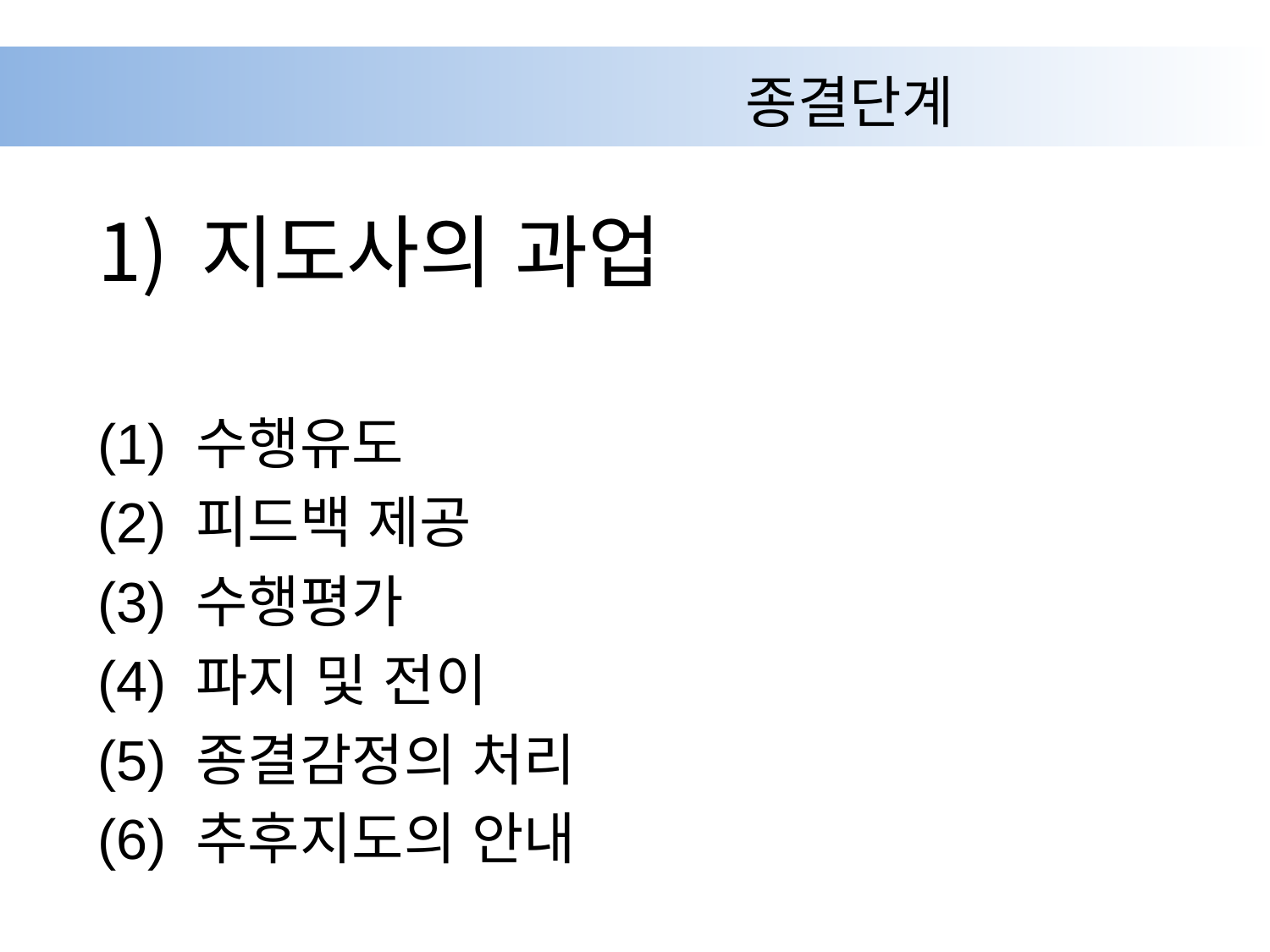

# 종결단계

지도사의 과업

(1) 수행유도
(2) 피드백 제공
(3) 수행평가
(4) 파지 및 전이
(5) 종결감정의 처리
(6) 추후지도의 안내